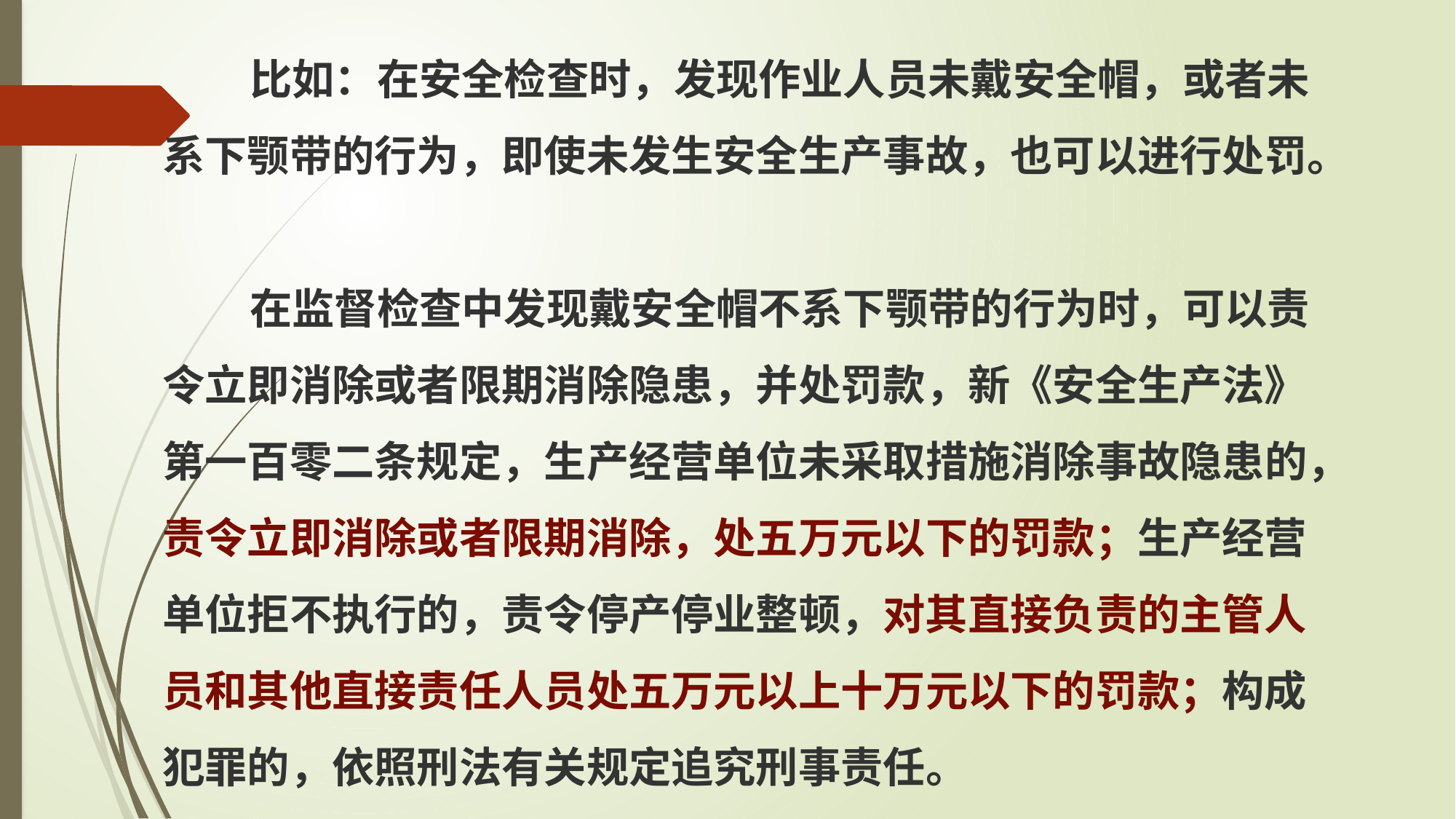

比如：在安全检查时，发现作业人员未戴安全帽，或者未系下颚带的行为，即使未发生安全生产事故，也可以进行处罚。

        在监督检查中发现戴安全帽不系下颚带的行为时，可以责令立即消除或者限期消除隐患，并处罚款，新《安全生产法》第一百零二条规定，生产经营单位未采取措施消除事故隐患的，责令立即消除或者限期消除，处五万元以下的罚款；生产经营单位拒不执行的，责令停产停业整顿，对其直接负责的主管人员和其他直接责任人员处五万元以上十万元以下的罚款；构成犯罪的，依照刑法有关规定追究刑事责任。